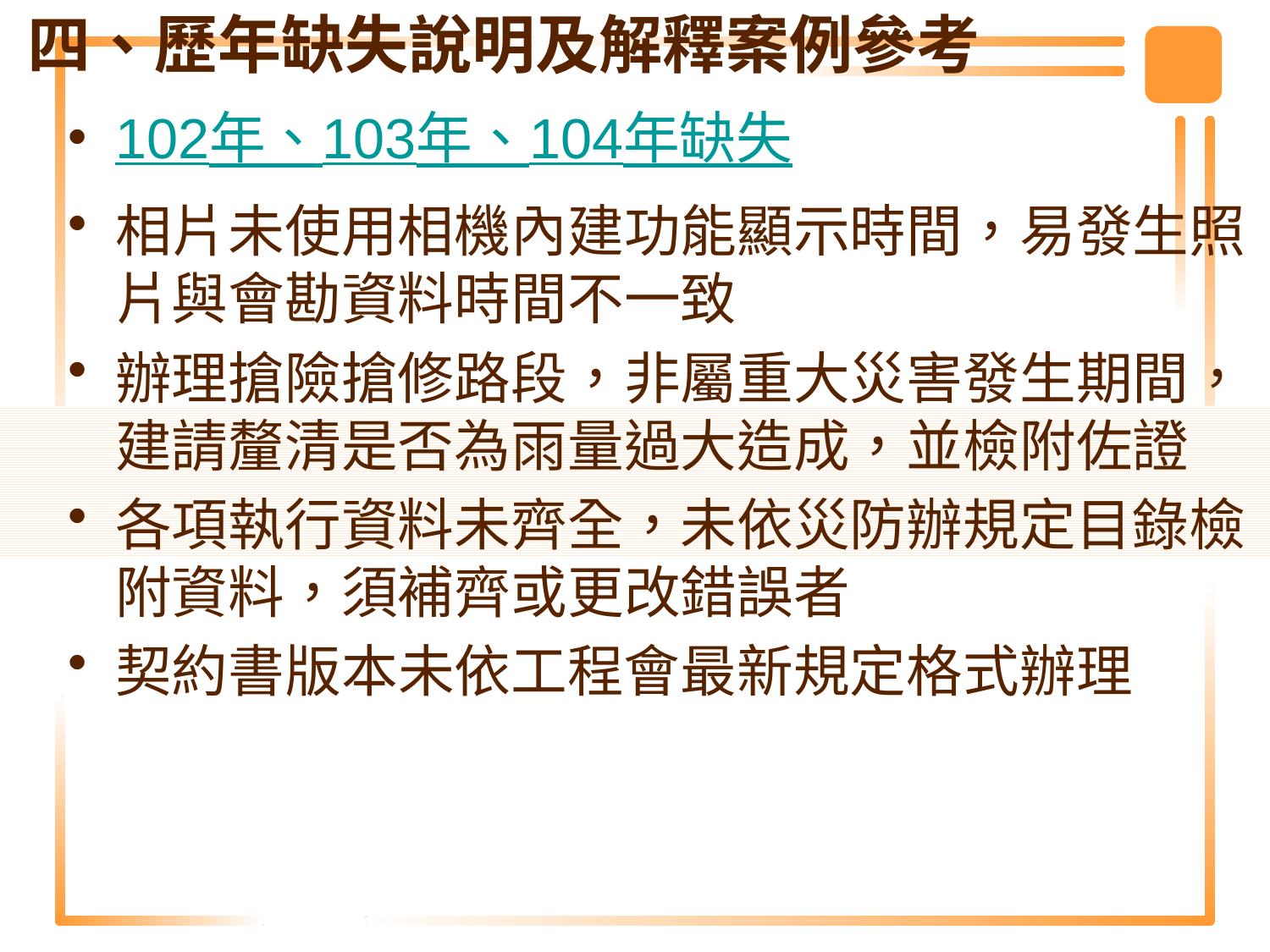

# 四、歷年缺失說明及解釋案例參考
102年、103年、104年缺失
相片未使用相機內建功能顯示時間，易發生照片與會勘資料時間不一致
辦理搶險搶修路段，非屬重大災害發生期間，建請釐清是否為雨量過大造成，並檢附佐證
各項執行資料未齊全，未依災防辦規定目錄檢附資料，須補齊或更改錯誤者
契約書版本未依工程會最新規定格式辦理